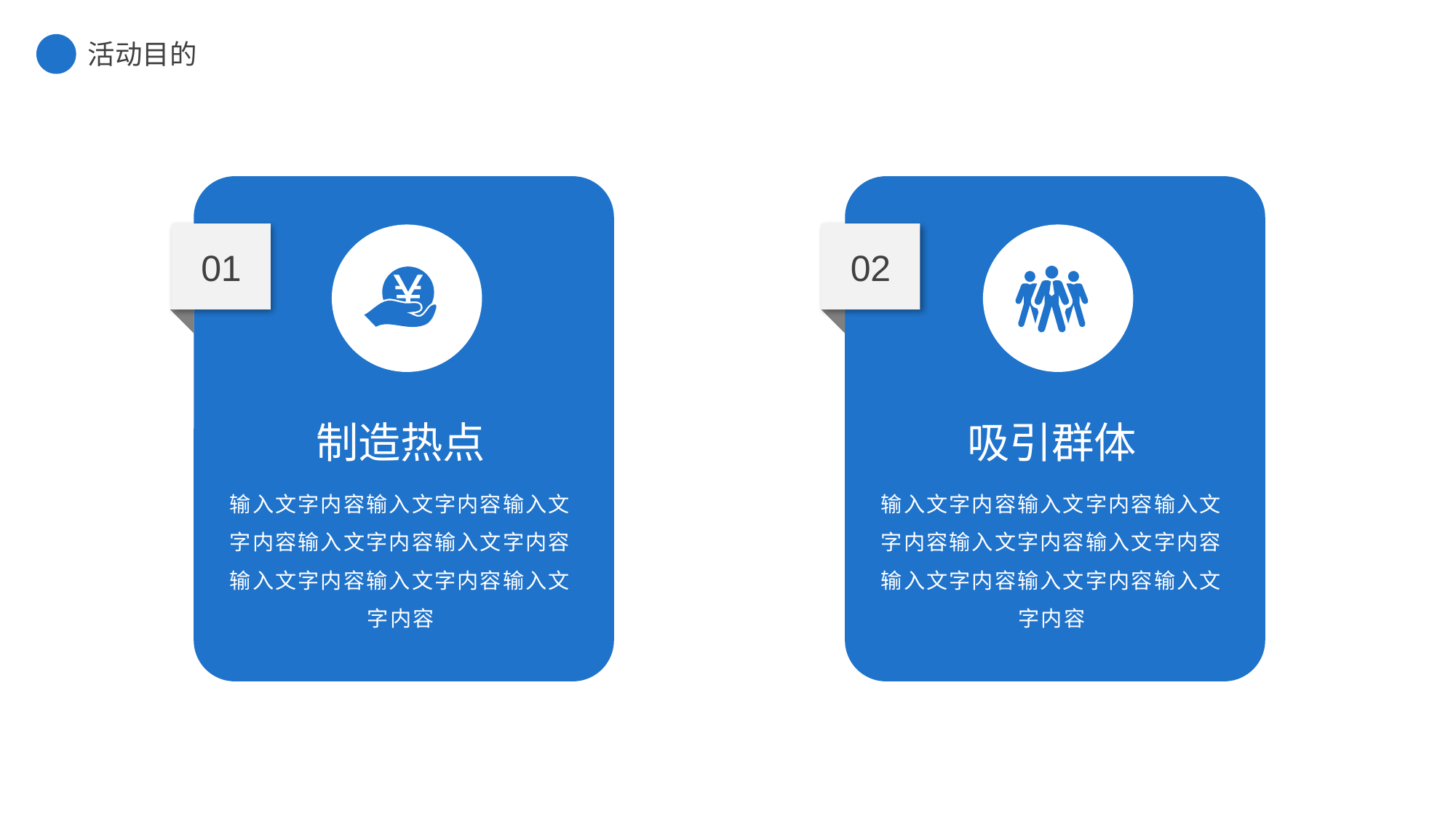

活动目的

01
02

制造热点
吸引群体
输入文字内容输入文字内容输入文字内容输入文字内容输入文字内容输入文字内容输入文字内容输入文字内容
输入文字内容输入文字内容输入文字内容输入文字内容输入文字内容输入文字内容输入文字内容输入文字内容